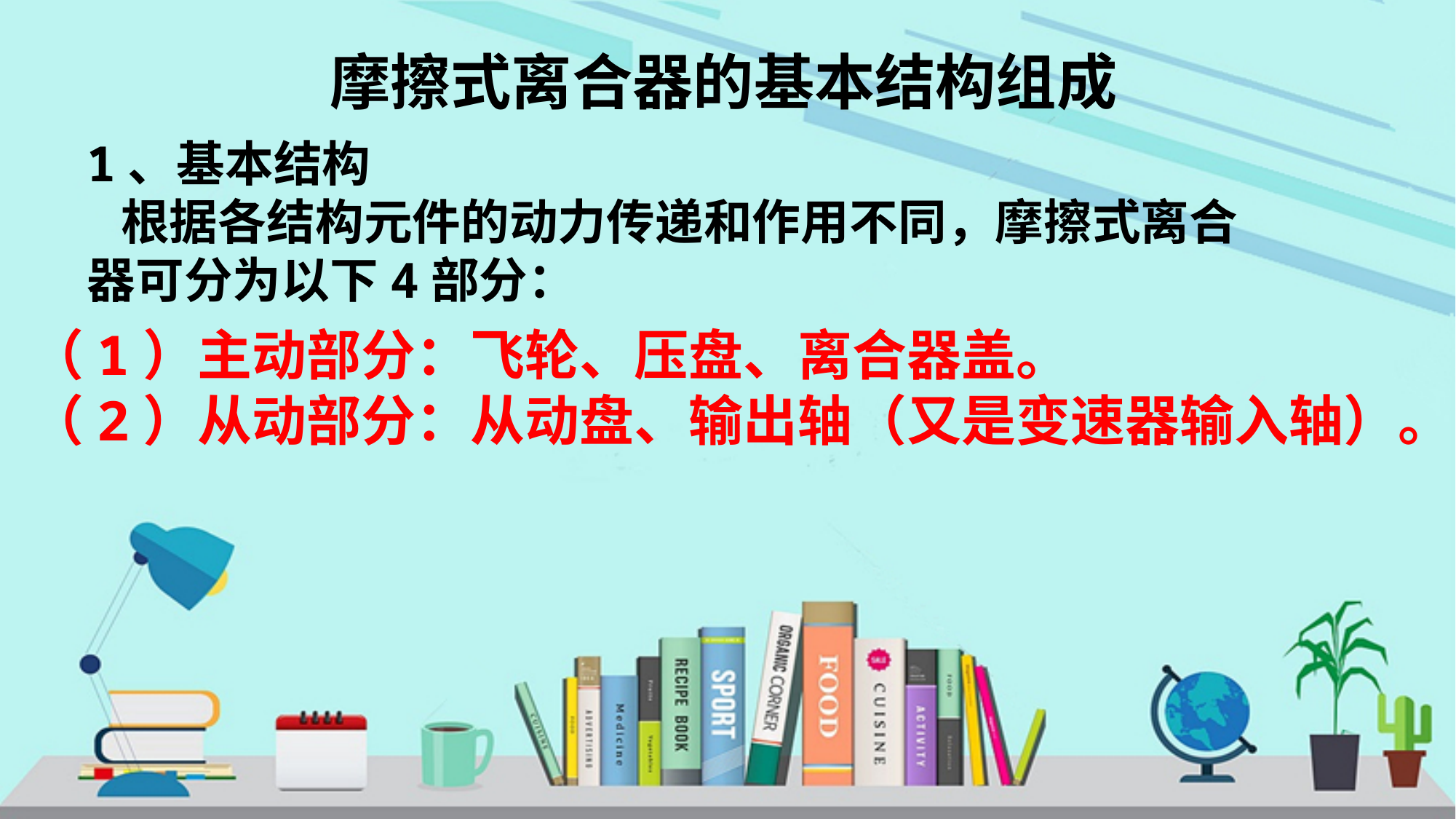

# 摩擦式离合器的基本结构组成
1、基本结构
  根据各结构元件的动力传递和作用不同，摩擦式离合器可分为以下4部分：
（1）主动部分：飞轮、压盘、离合器盖。
（2）从动部分：从动盘、输出轴（又是变速器输入轴）。